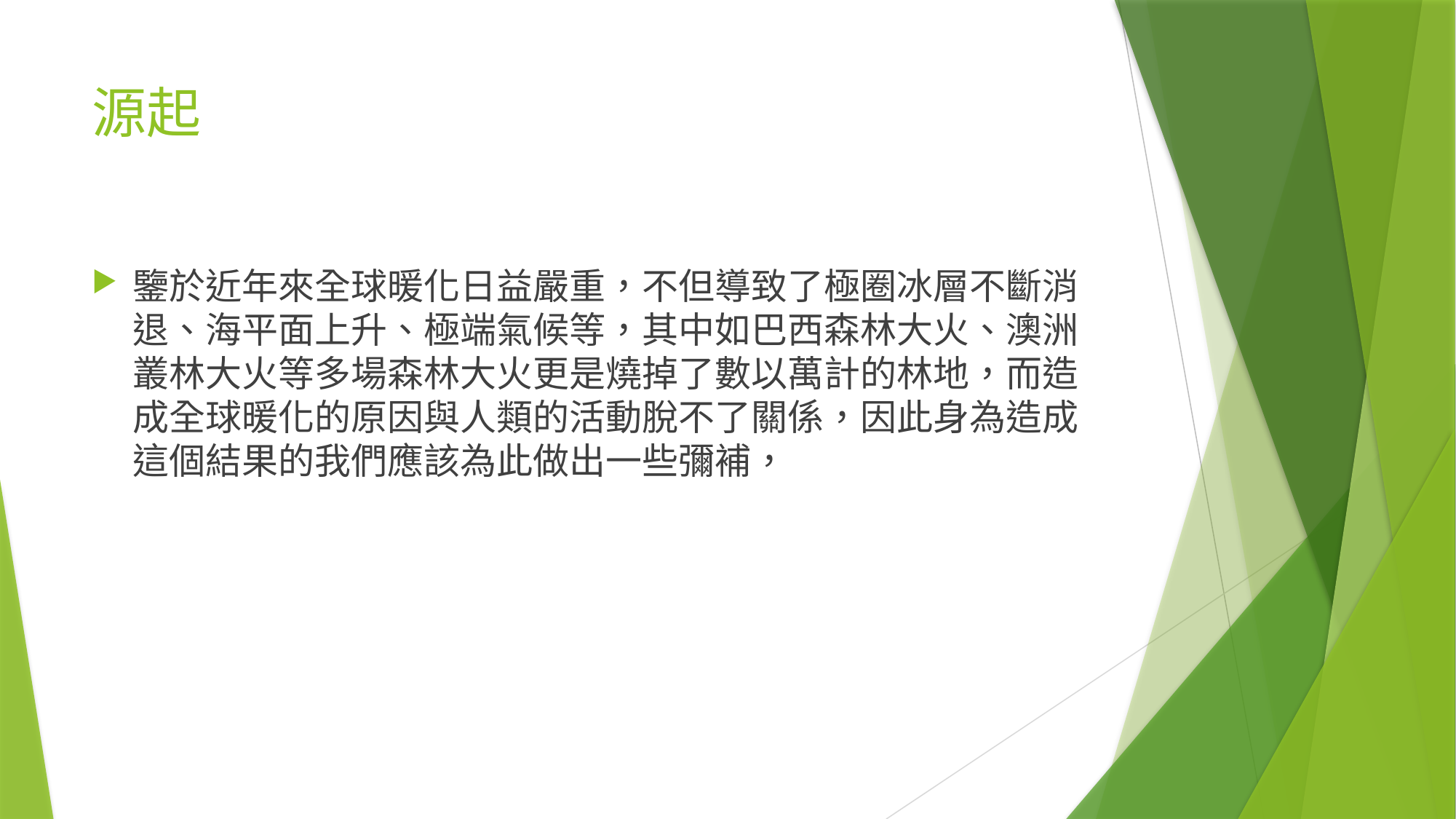

# 源起
鑒於近年來全球暖化日益嚴重，不但導致了極圈冰層不斷消退、海平面上升、極端氣候等，其中如巴西森林大火、澳洲叢林大火等多場森林大火更是燒掉了數以萬計的林地，而造成全球暖化的原因與人類的活動脫不了關係，因此身為造成這個結果的我們應該為此做出一些彌補，